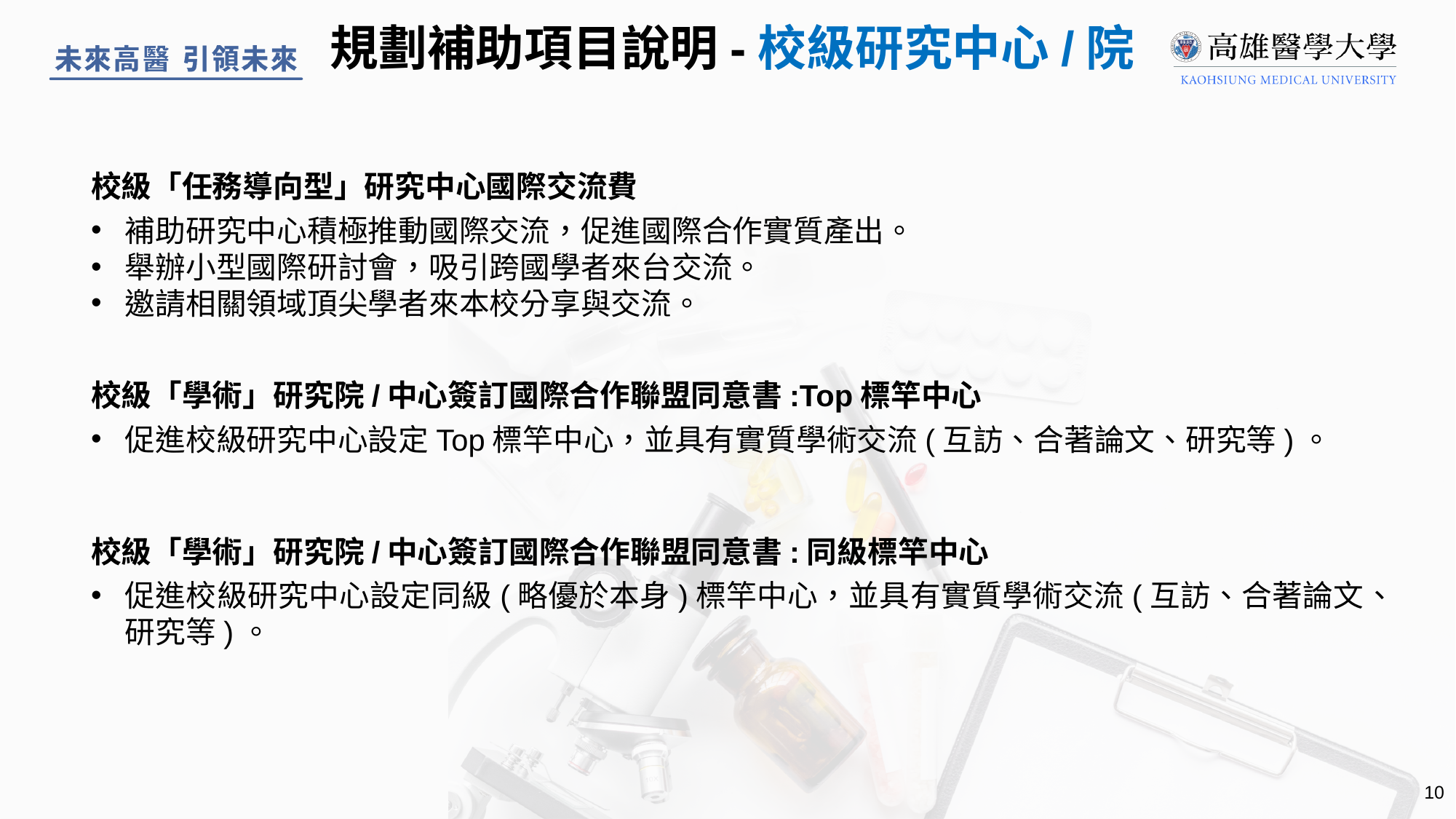

規劃補助項目說明-校級研究中心/院
校級「任務導向型」研究中心國際交流費
補助研究中心積極推動國際交流，促進國際合作實質產出。
舉辦小型國際研討會，吸引跨國學者來台交流。
邀請相關領域頂尖學者來本校分享與交流。
校級「學術」研究院/中心簽訂國際合作聯盟同意書:Top標竿中心
促進校級研究中心設定Top標竿中心，並具有實質學術交流(互訪、合著論文、研究等)。
校級「學術」研究院/中心簽訂國際合作聯盟同意書:同級標竿中心
促進校級研究中心設定同級(略優於本身)標竿中心，並具有實質學術交流(互訪、合著論文、研究等)。
10